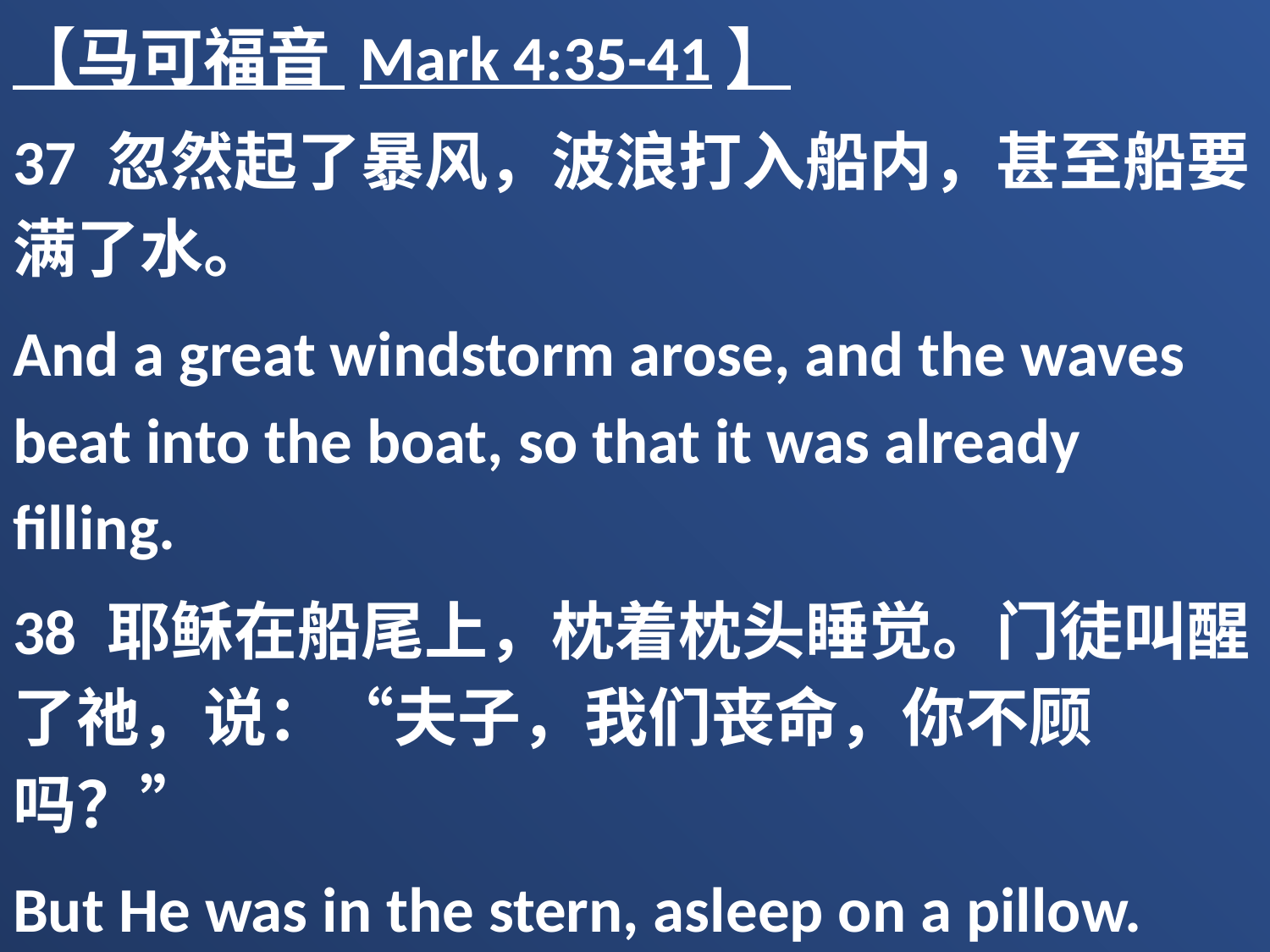

【马可福音 Mark 4:35-41】
37 忽然起了暴风，波浪打入船内，甚至船要满了水。
And a great windstorm arose, and the waves beat into the boat, so that it was already filling.
38 耶稣在船尾上，枕着枕头睡觉。门徒叫醒了祂，说：“夫子，我们丧命，你不顾吗？”
But He was in the stern, asleep on a pillow. And they awoke Him and said to Him, “Teacher, do You not care that we are perishing?”